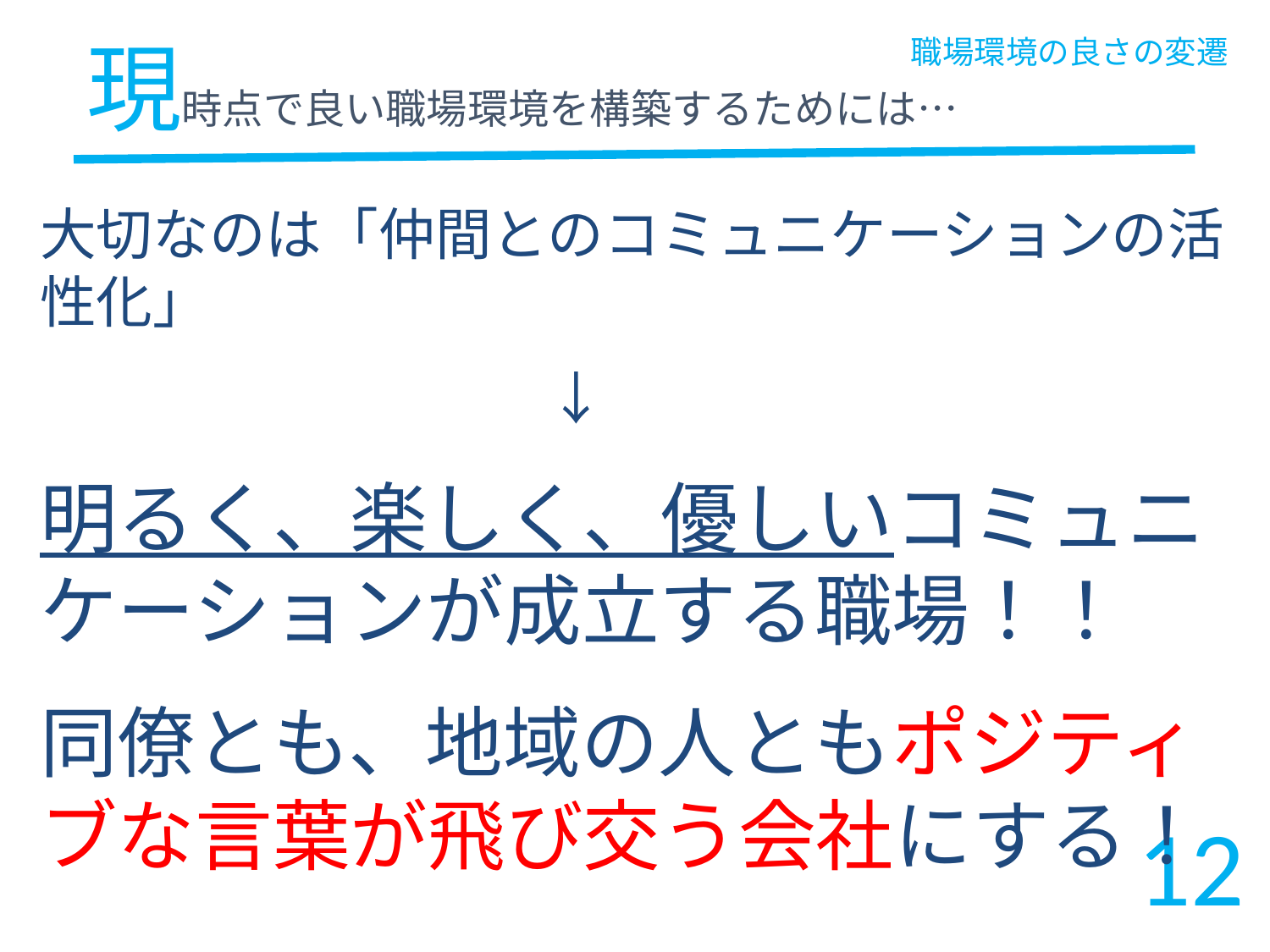

職場環境の良さの変遷
# 現時点で良い職場環境を構築するためには…
大切なのは「仲間とのコミュニケーションの活性化」
　　　　　　　　　↓
明るく、楽しく、優しいコミュニケーションが成立する職場！！
同僚とも、地域の人ともポジティブな言葉が飛び交う会社にする！
12